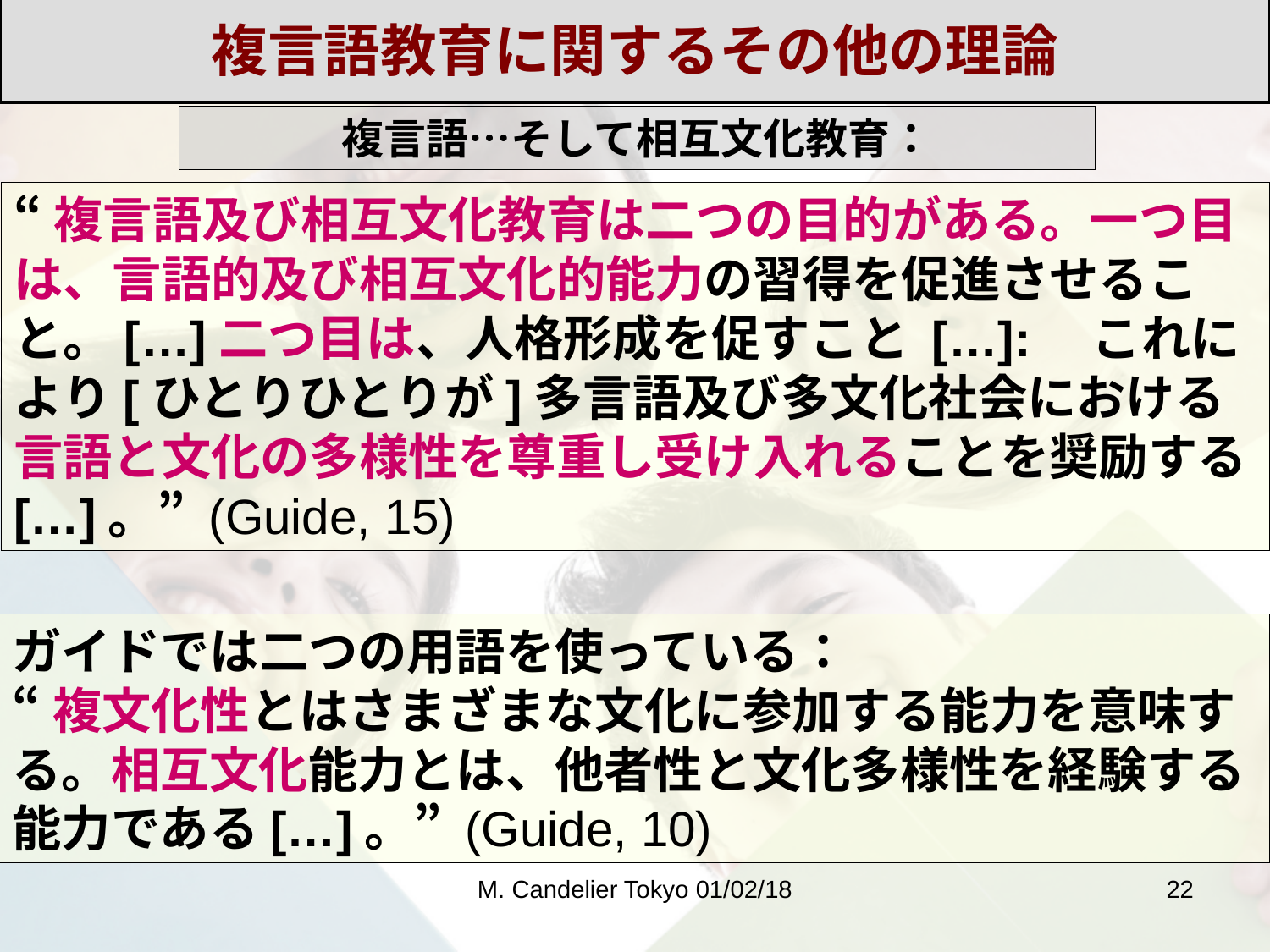

複言語教育に関するその他の理論
複言語…そして相互文化教育：
“複言語及び相互文化教育は二つの目的がある。一つ目は、言語的及び相互文化的能力の習得を促進させること。[…]二つ目は、人格形成を促すこと […]:　これにより[ひとりひとりが]多言語及び多文化社会における言語と文化の多様性を尊重し受け入れることを奨励する[…]。” (Guide, 15)
ガイドでは二つの用語を使っている：
“複文化性とはさまざまな文化に参加する能力を意味する。相互文化能力とは、他者性と文化多様性を経験する能力である[…]。” (Guide, 10)
M. Candelier Tokyo 01/02/18
22